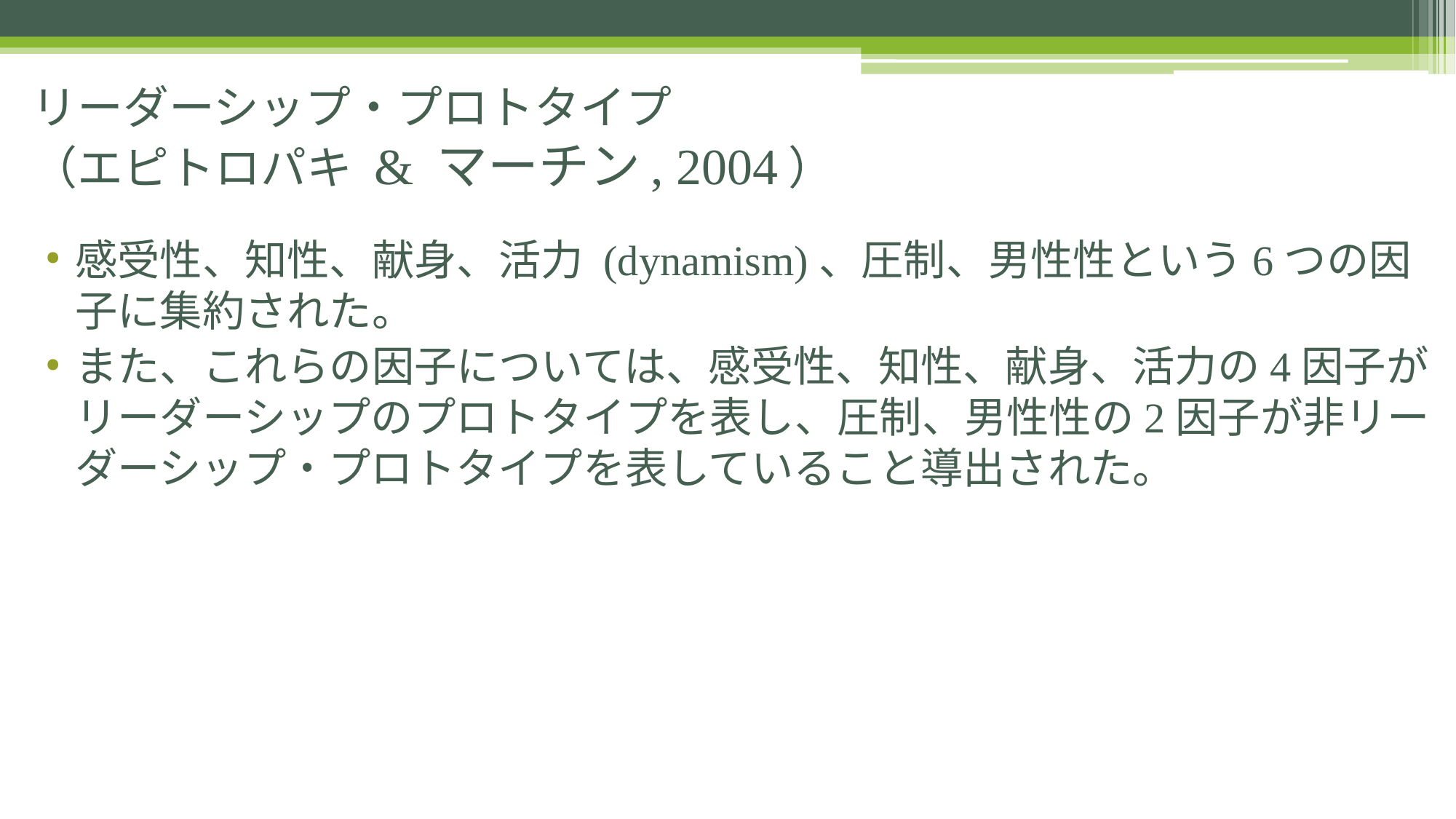

# リーダーシップ・プロトタイプ （エピトロパキ & マーチン, 2004）
感受性、知性、献身、活力 (dynamism)、圧制、男性性という6つの因子に集約された。
また、これらの因子については、感受性、知性、献身、活力の4因子がリーダーシップのプロトタイプを表し、圧制、男性性の2因子が非リーダーシップ・プロトタイプを表していること導出された。